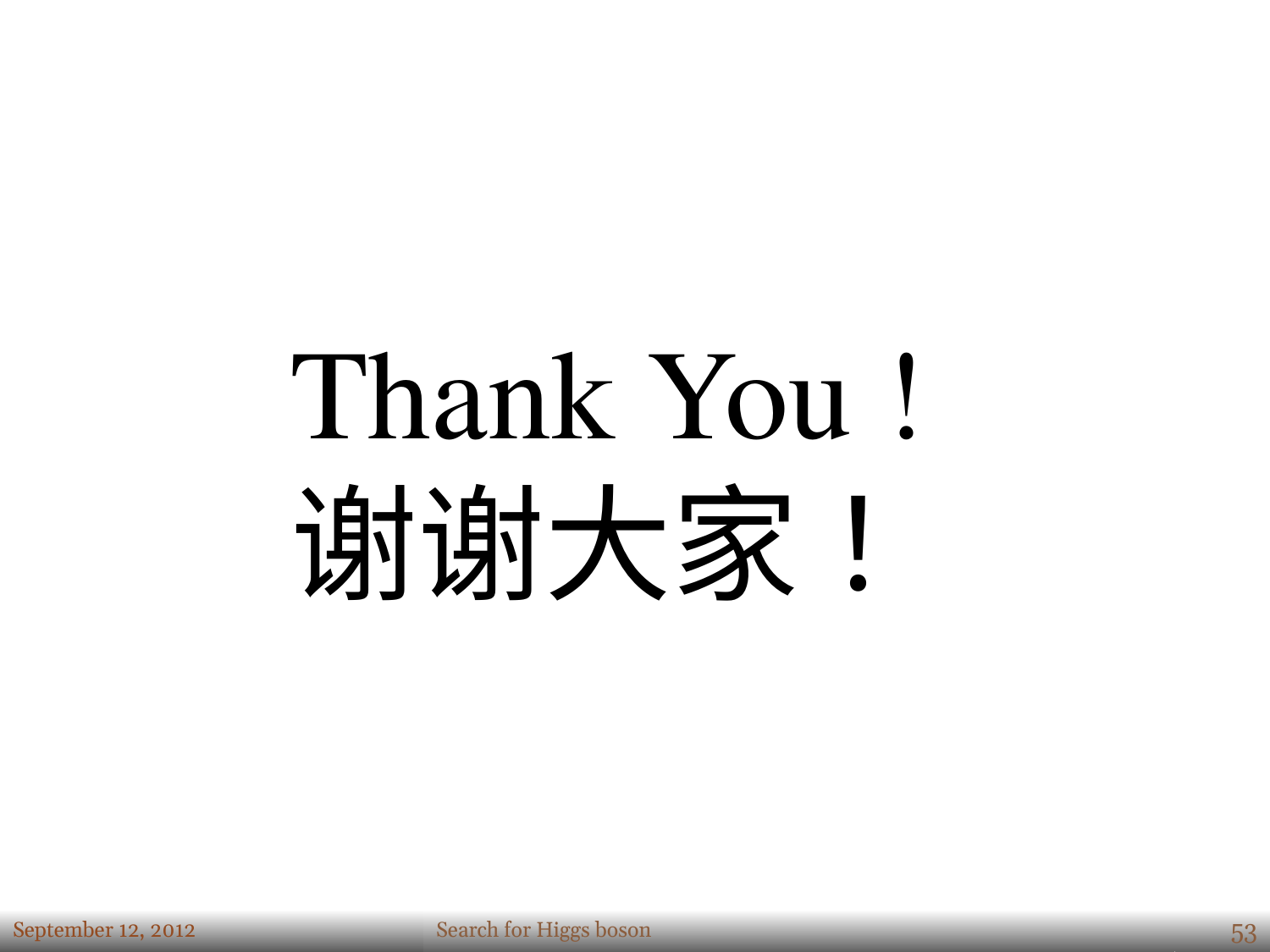

#
Thank You !
谢谢大家 ！
September 12, 2012
Search for Higgs boson
53